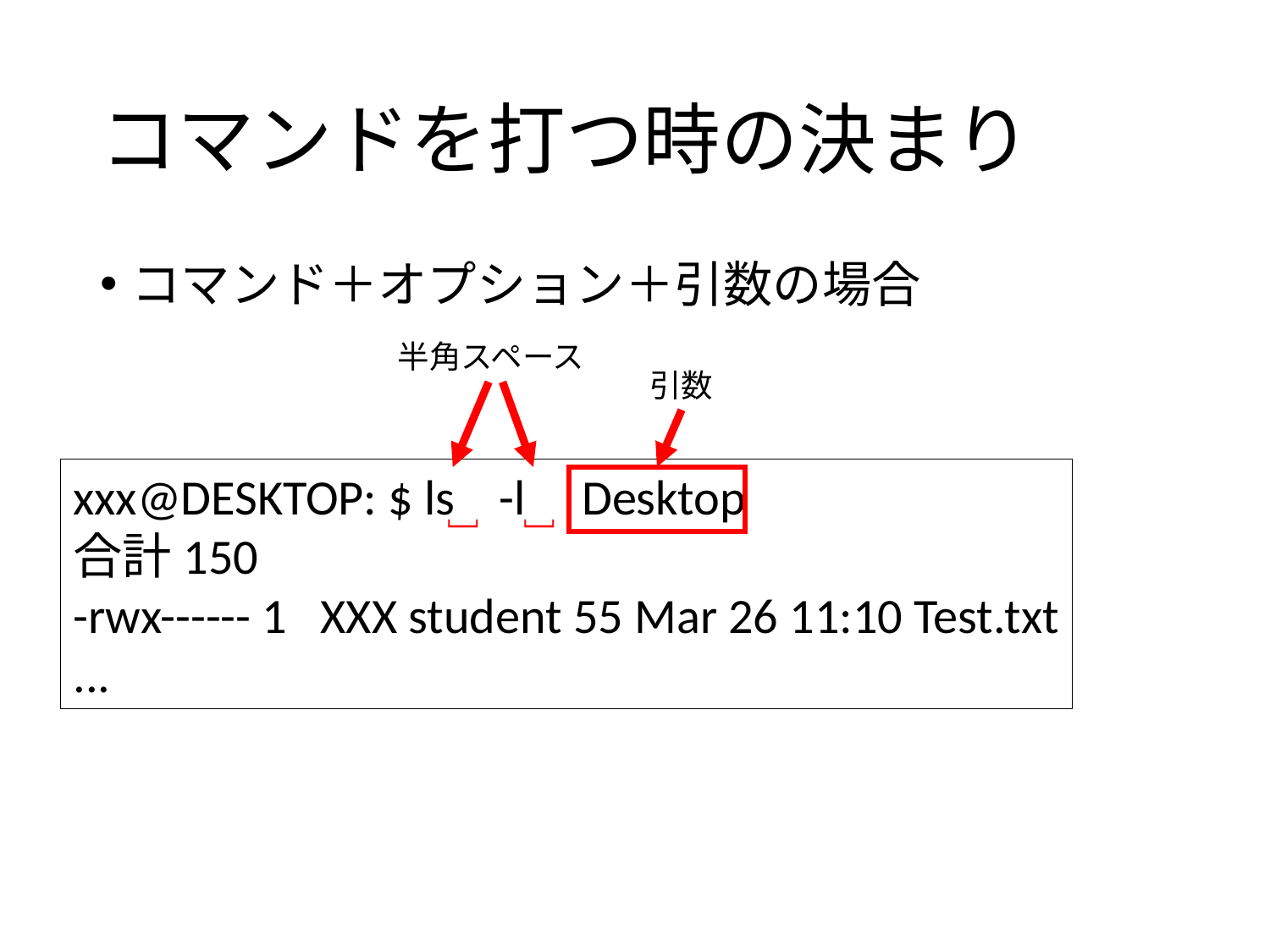

# コマンドを打つ時の決まり
コマンド＋オプション＋引数の場合

半角スペース
引数
xxx@DESKTOP: $ ls    -l     Desktop
合計150
-rwx------ 1   XXX student 55 Mar 26 11:10 Test.txt
...

［
［